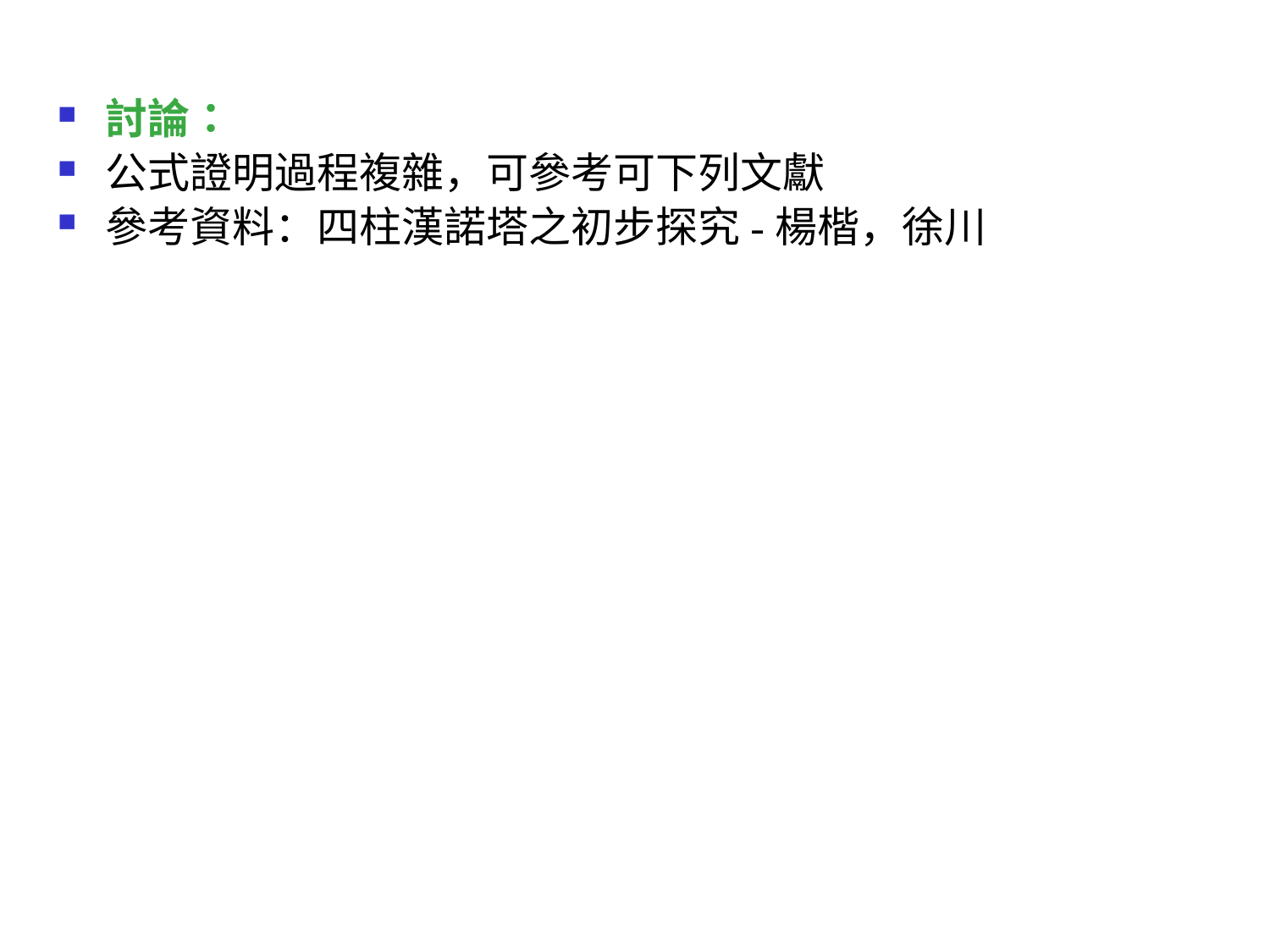

討論：
公式證明過程複雜，可參考可下列文獻
參考資料：四柱漢諾塔之初步探究-楊楷，徐川